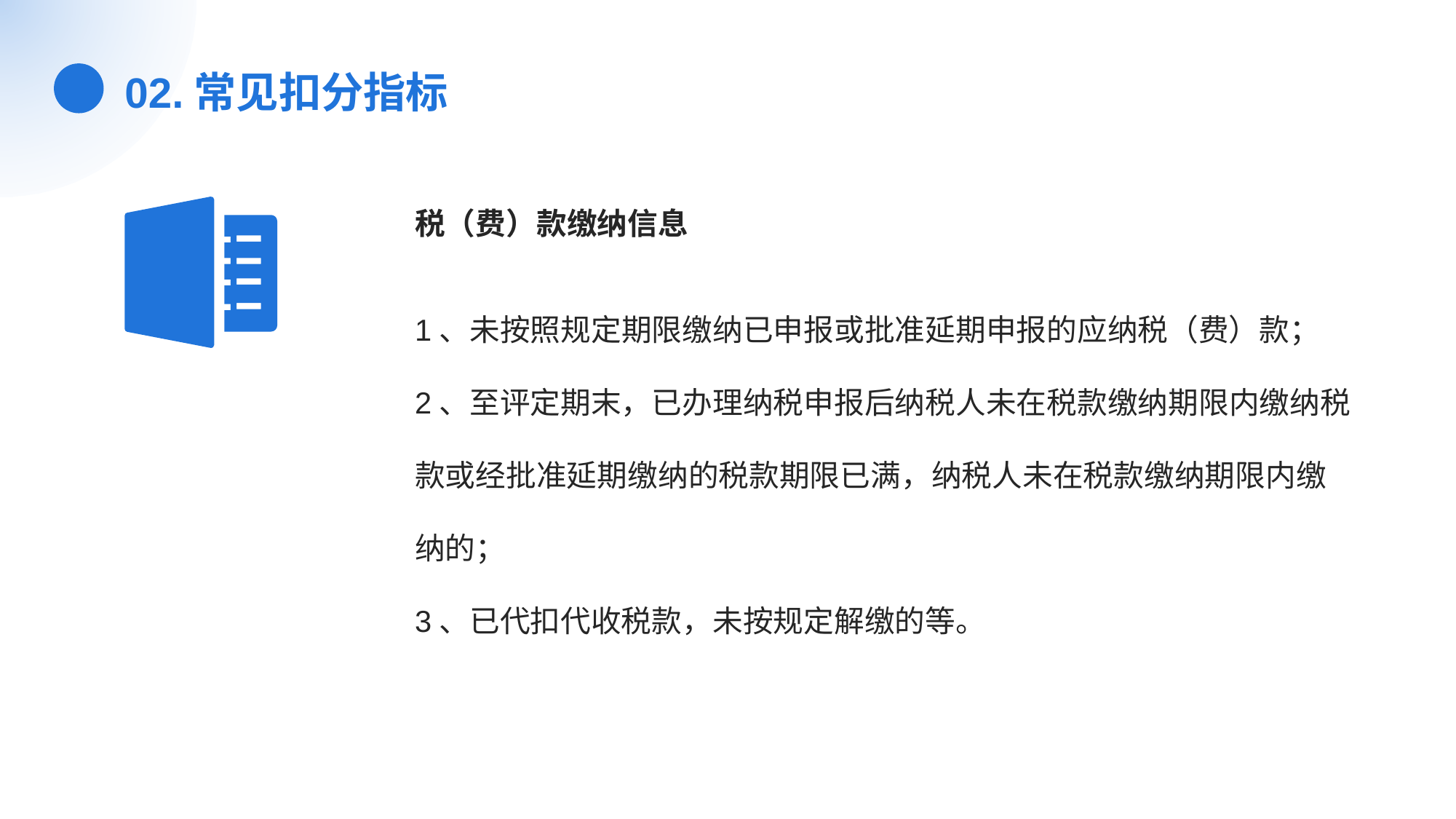

02.常见扣分指标

税（费）款缴纳信息
1、未按照规定期限缴纳已申报或批准延期申报的应纳税（费）款；
2、至评定期末，已办理纳税申报后纳税人未在税款缴纳期限内缴纳税款或经批准延期缴纳的税款期限已满，纳税人未在税款缴纳期限内缴纳的；
3、已代扣代收税款，未按规定解缴的等。